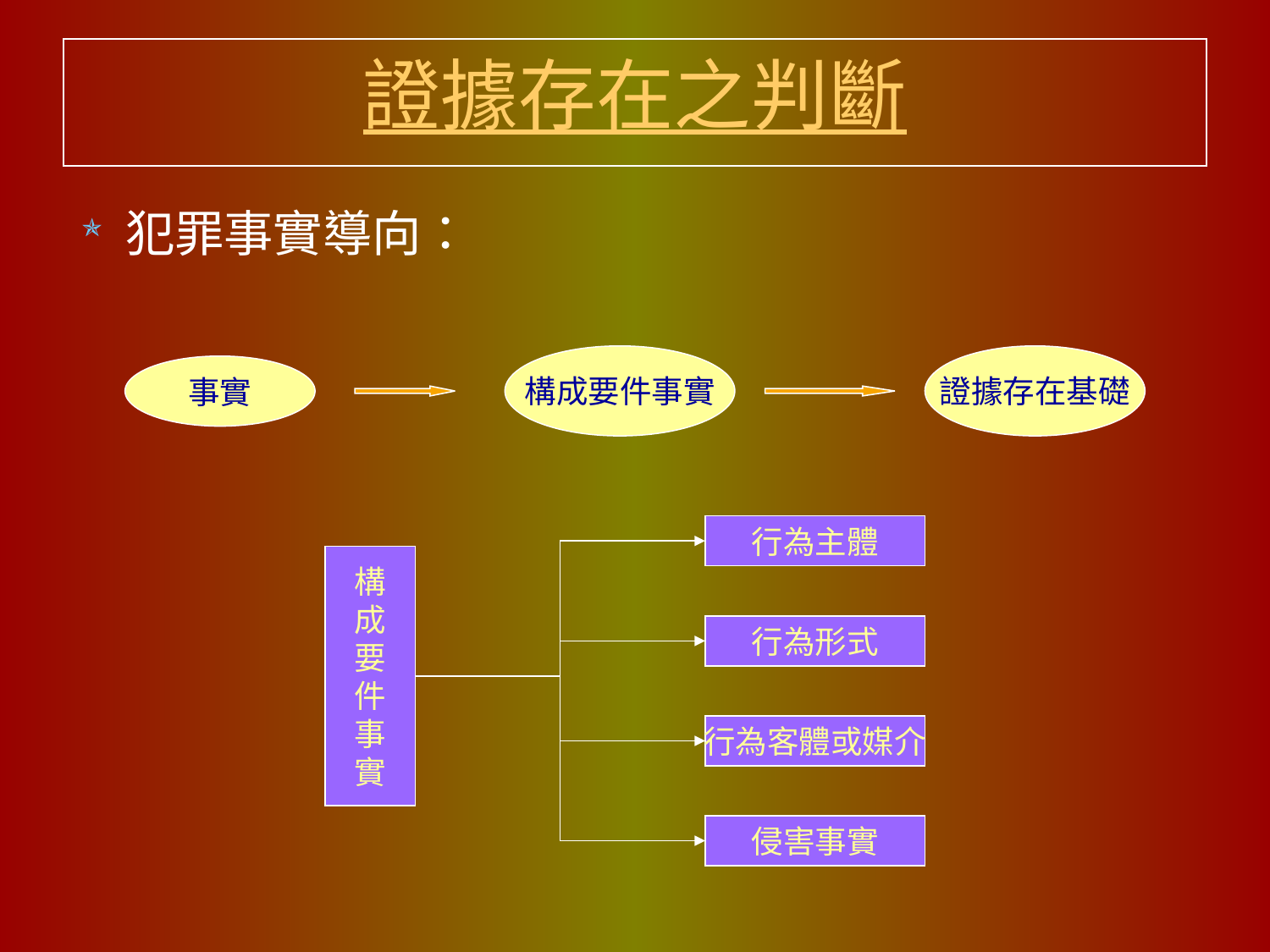

# 證據存在之判斷
犯罪事實導向：

構成要件事實
證據存在基礎
事實

行為主體
構
成
要
件
事
實
行為形式
行為客體或媒介
侵害事實